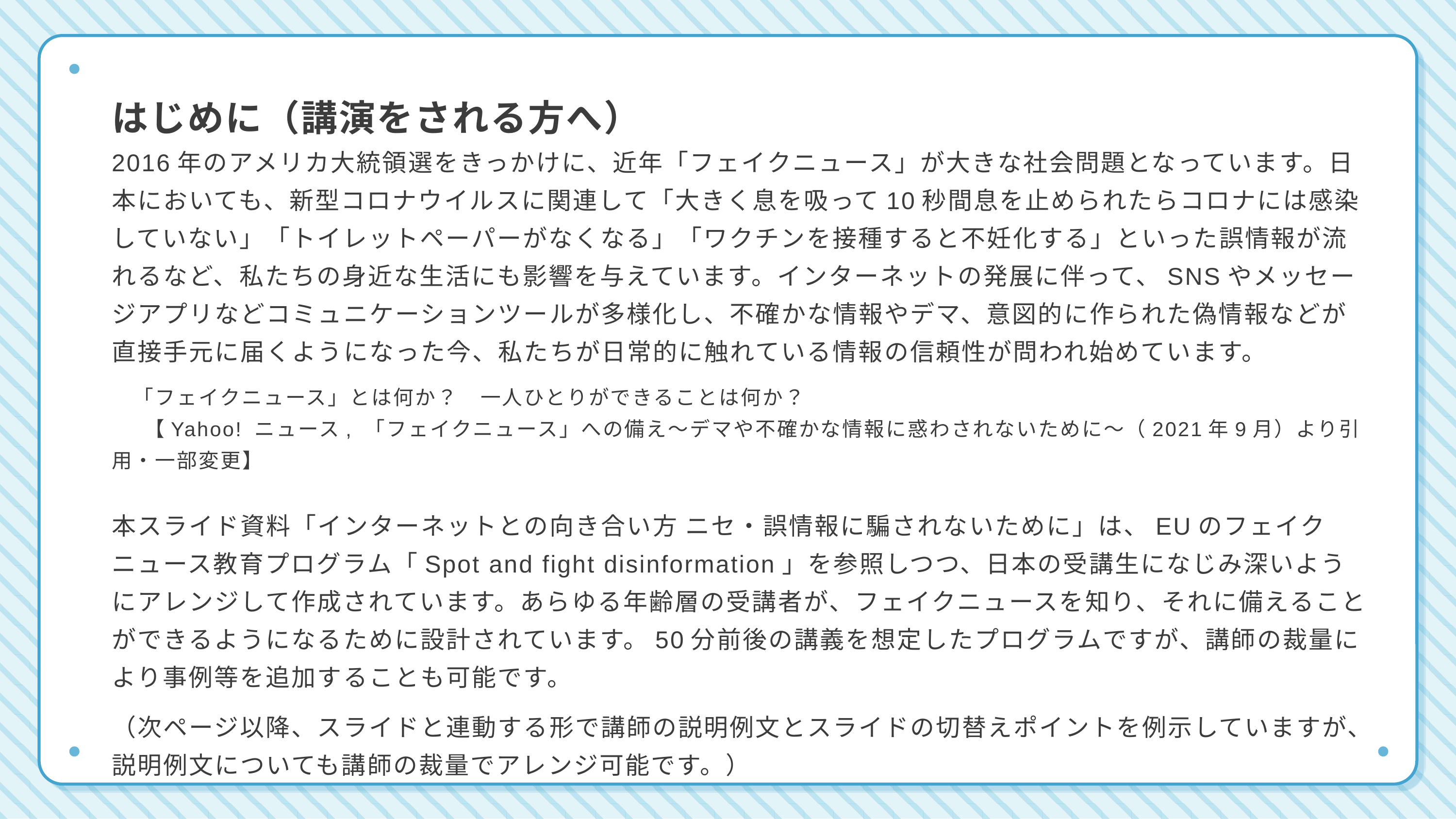

はじめに（講演をされる方へ）
2016年のアメリカ大統領選をきっかけに、近年「フェイクニュース」が大きな社会問題となっています。日本においても、新型コロナウイルスに関連して「大きく息を吸って10秒間息を止められたらコロナには感染していない」「トイレットペーパーがなくなる」「ワクチンを接種すると不妊化する」といった誤情報が流れるなど、私たちの身近な生活にも影響を与えています。インターネットの発展に伴って、SNSやメッセージアプリなどコミュニケーションツールが多様化し、不確かな情報やデマ、意図的に作られた偽情報などが直接手元に届くようになった今、私たちが日常的に触れている情報の信頼性が問われ始めています。
　「フェイクニュース」とは何か？　一人ひとりができることは何か？
 　【Yahoo! ニュース, 「フェイクニュース」への備え～デマや不確かな情報に惑わされないために～（2021年9月）より引用・一部変更】

本スライド資料「インターネットとの向き合い方 ニセ・誤情報に騙されないために」は、EUのフェイクニュース教育プログラム「Spot and fight disinformation」を参照しつつ、日本の受講生になじみ深いようにアレンジして作成されています。あらゆる年齢層の受講者が、フェイクニュースを知り、それに備えることができるようになるために設計されています。50分前後の講義を想定したプログラムですが、講師の裁量により事例等を追加することも可能です。
（次ページ以降、スライドと連動する形で講師の説明例文とスライドの切替えポイントを例示していますが、説明例文についても講師の裁量でアレンジ可能です。）